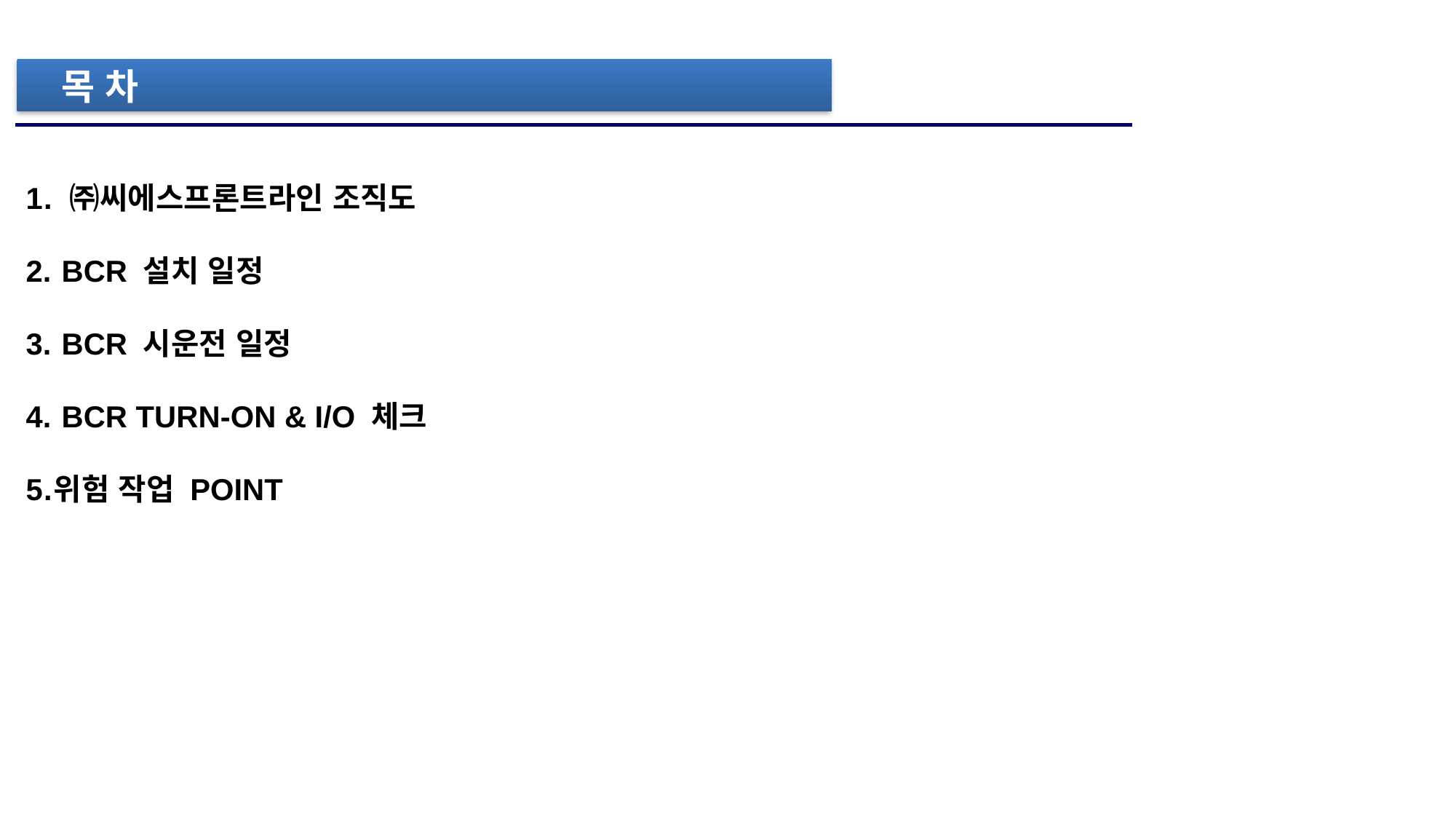

목 차
 ㈜씨에스프론트라인 조직도
 BCR 설치 일정
 BCR 시운전 일정
 BCR TURN-ON & I/O 체크
위험 작업 POINT